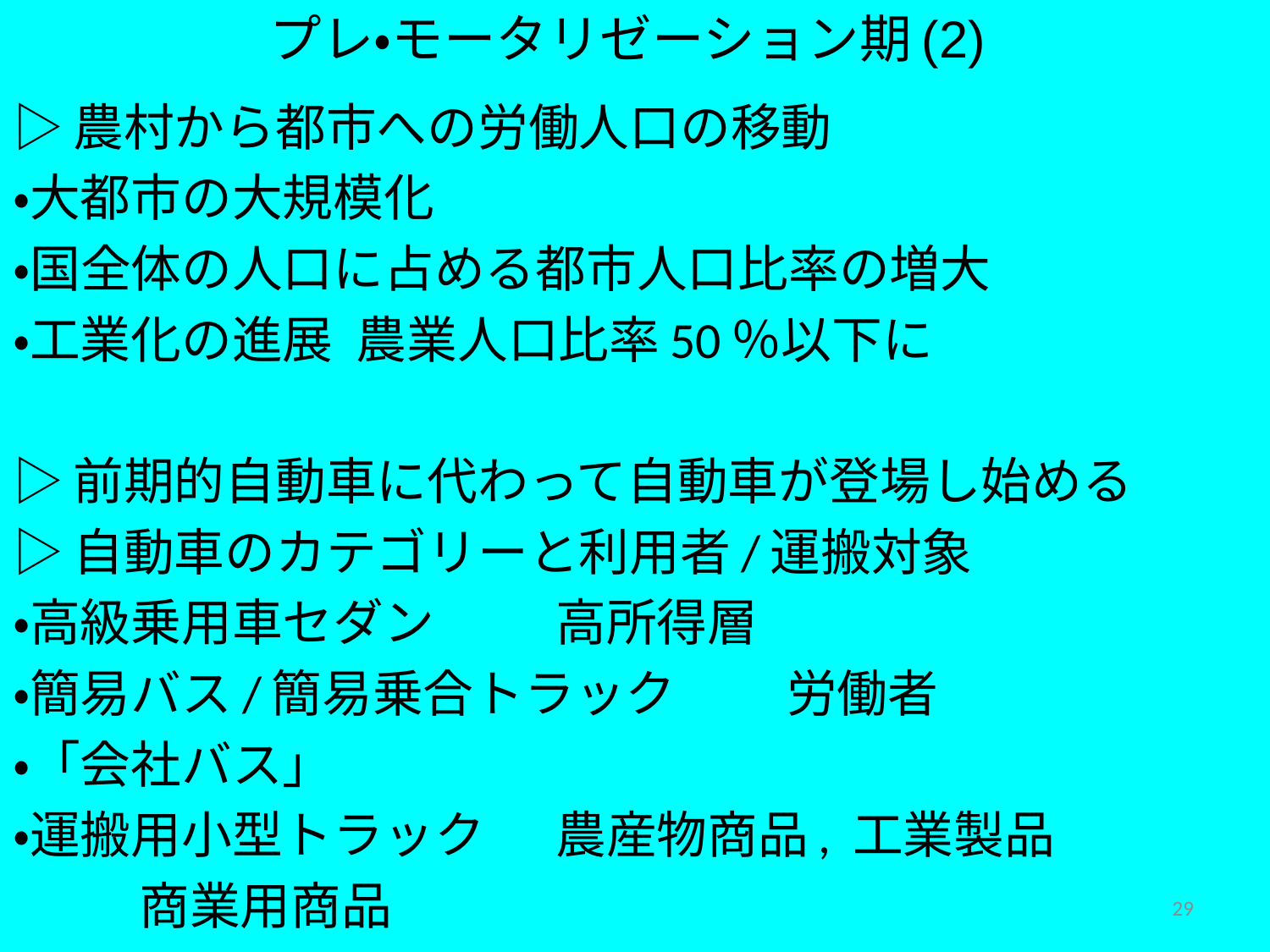

プレ・モータリゼーション期(2)

▷農村から都市への労働人口の移動
・大都市の大規模化
・国全体の人口に占める都市人口比率の増大
・工業化の進展  農業人口比率50％以下に

▷前期的自動車に代わって自動車が登場し始める
▷自動車のカテゴリーと利用者/運搬対象
・高級乗用車セダン	　		高所得層
・簡易バス/簡易乗合トラック	  労働者
・「会社バス」
・運搬用小型トラック    	農産物商品, 工業製品
					   	商業用商品
29